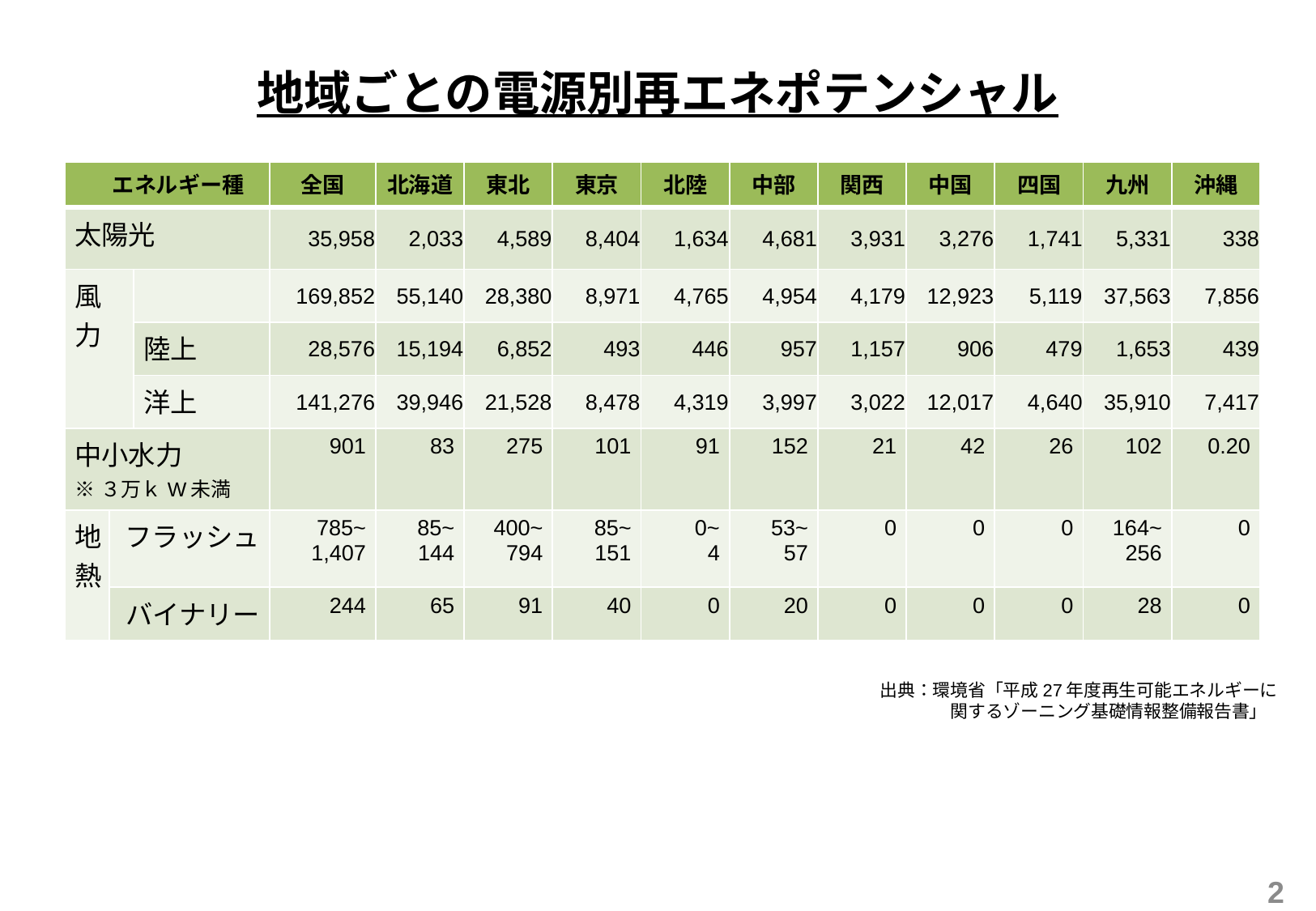

地域ごとの電源別再エネポテンシャル
| エネルギー種 |  |  | 全国 | 北海道 | 東北 | 東京 | 北陸 | 中部 | 関西 | 中国 | 四国 | 九州 | 沖縄 |
| --- | --- | --- | --- | --- | --- | --- | --- | --- | --- | --- | --- | --- | --- |
| 太陽光 |  |  | 35,958 | 2,033 | 4,589 | 8,404 | 1,634 | 4,681 | 3,931 | 3,276 | 1,741 | 5,331 | 338 |
| 風力 |  |  | 169,852 | 55,140 | 28,380 | 8,971 | 4,765 | 4,954 | 4,179 | 12,923 | 5,119 | 37,563 | 7,856 |
|  |  | 陸上 | 28,576 | 15,194 | 6,852 | 493 | 446 | 957 | 1,157 | 906 | 479 | 1,653 | 439 |
|  |  | 洋上 | 141,276 | 39,946 | 21,528 | 8,478 | 4,319 | 3,997 | 3,022 | 12,017 | 4,640 | 35,910 | 7,417 |
| 中小水力 ※３万ｋW未満 |  |  | 901 | 83 | 275 | 101 | 91 | 152 | 21 | 42 | 26 | 102 | 0.20 |
| 地熱 | フラッシュ |  | 785~ 1,407 | 85~ 144 | 400~ 794 | 85~ 151 | 0~ 4 | 53~ 57 | 0 | 0 | 0 | 164~ 256 | 0 |
|  | バイナリー |  | 244 | 65 | 91 | 40 | 0 | 20 | 0 | 0 | 0 | 28 | 0 |
出典：環境省「平成27年度再生可能エネルギーに
　　　　関するゾーニング基礎情報整備報告書」
2